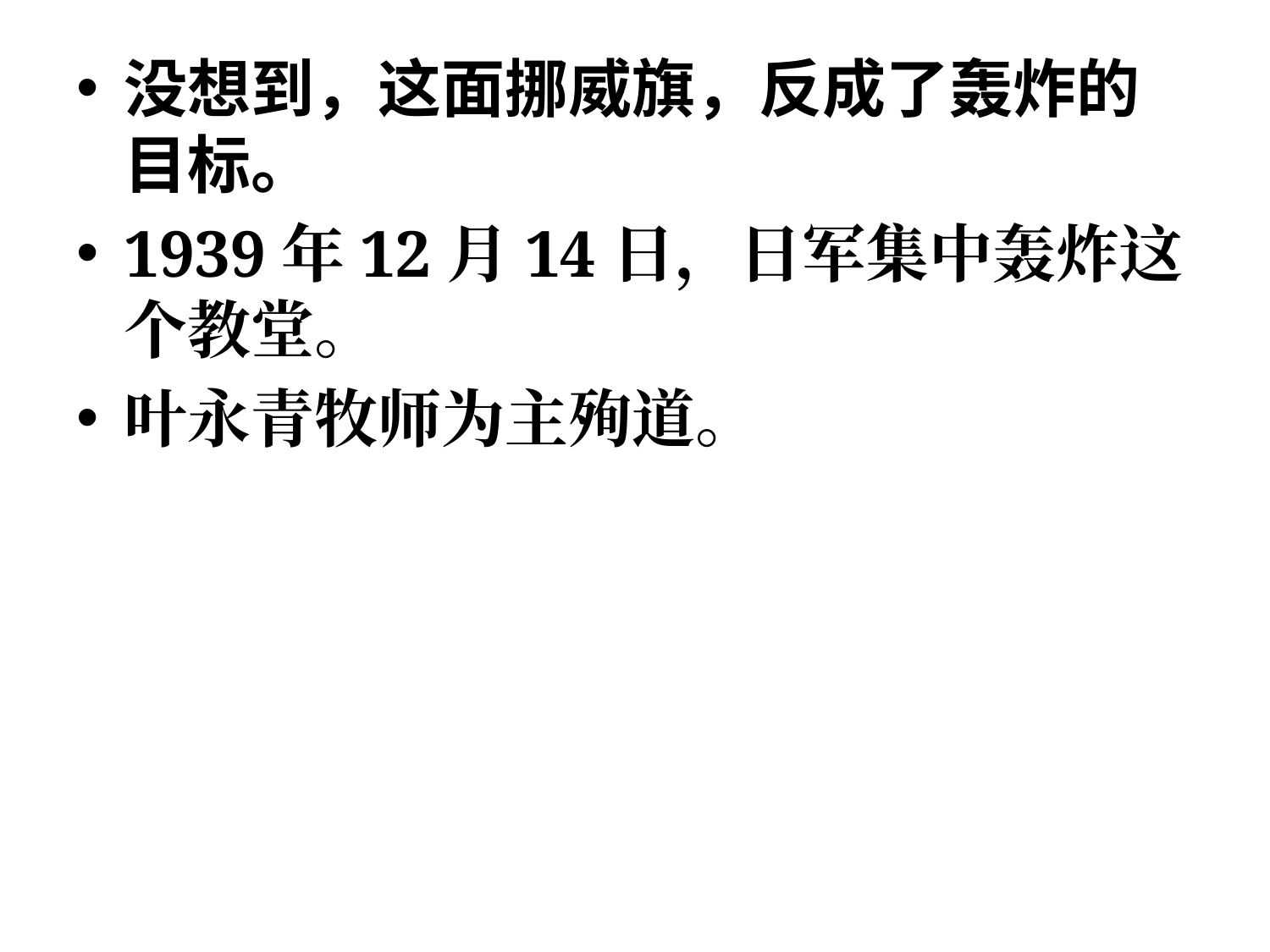

没想到，这面挪威旗，反成了轰炸的目标。
1939年12月14日，日军集中轰炸这个教堂。
叶永青牧师为主殉道。